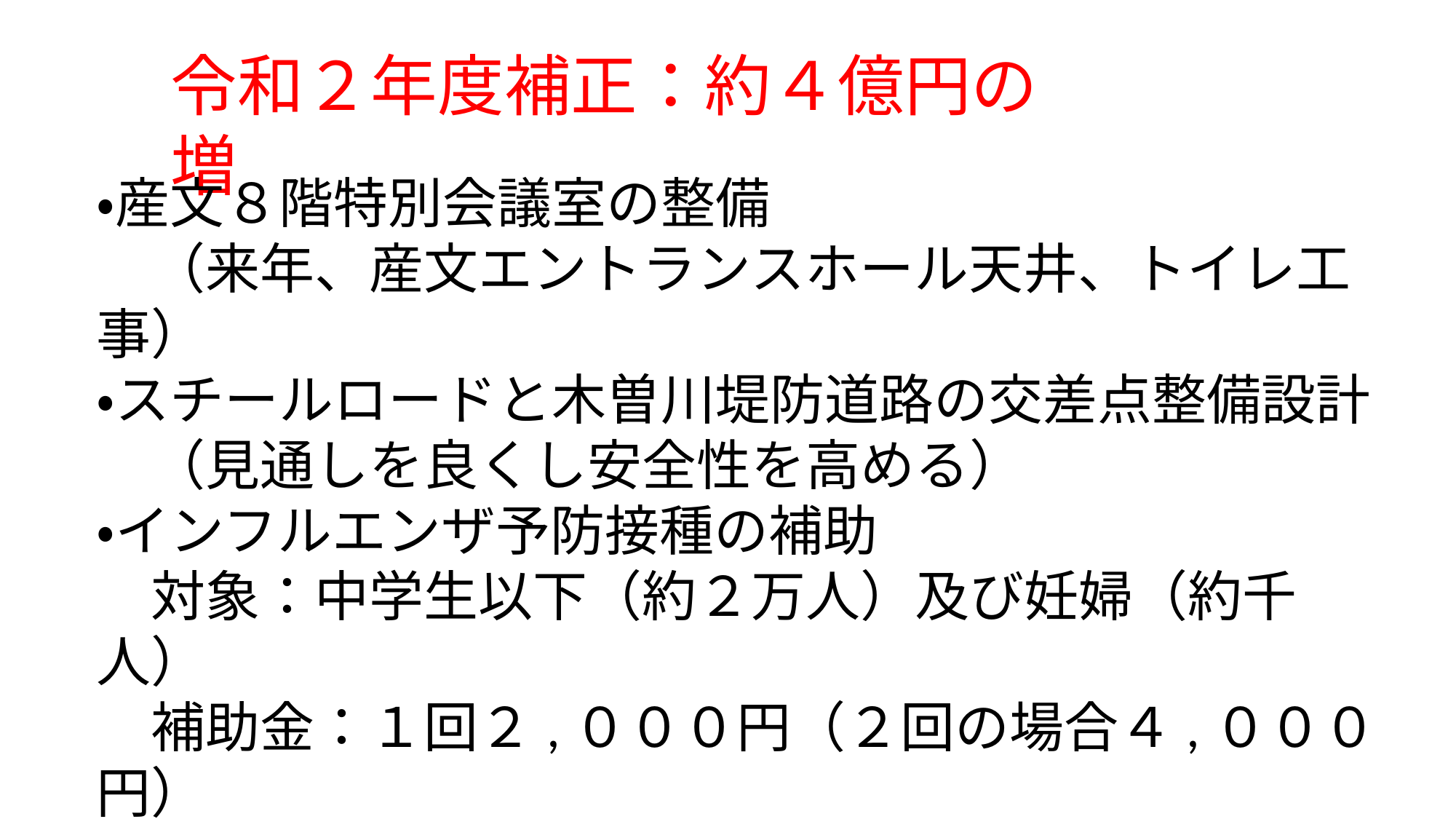

令和２年度補正：約４億円の増
・産文８階特別会議室の整備
　（来年、産文エントランスホール天井、トイレ工事）
・スチールロードと木曽川堤防道路の交差点整備設計
　（見通しを良くし安全性を高める）
・インフルエンザ予防接種の補助
　対象：中学生以下（約２万人）及び妊婦（約千人）
　補助金：１回２,０００円（２回の場合４,０００円）
　補助期間：１０月１５日～３年１月末日